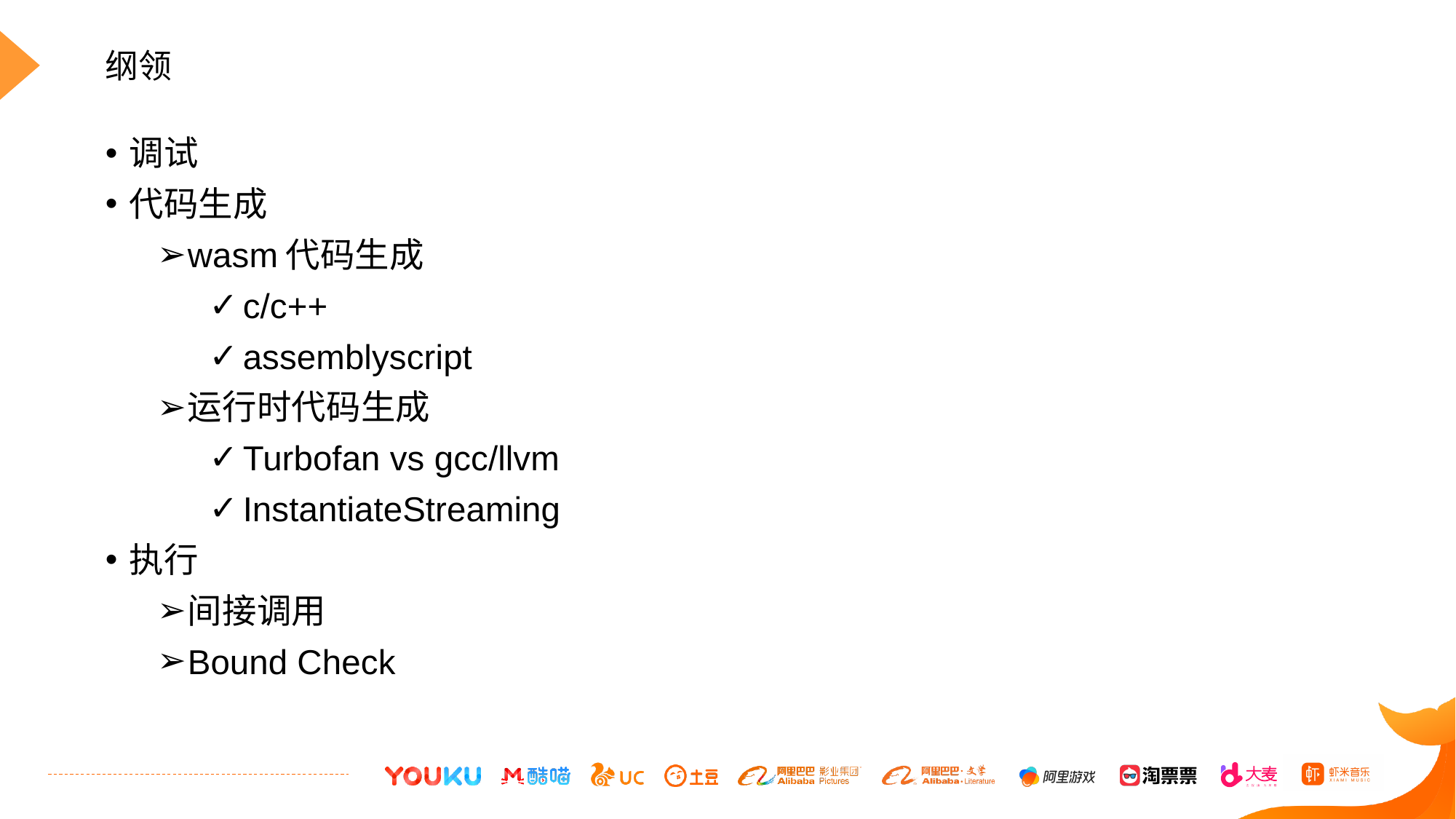

# 纲领
调试
代码生成
wasm代码生成
c/c++
assemblyscript
运行时代码生成
Turbofan vs gcc/llvm
InstantiateStreaming
执行
间接调用
Bound Check